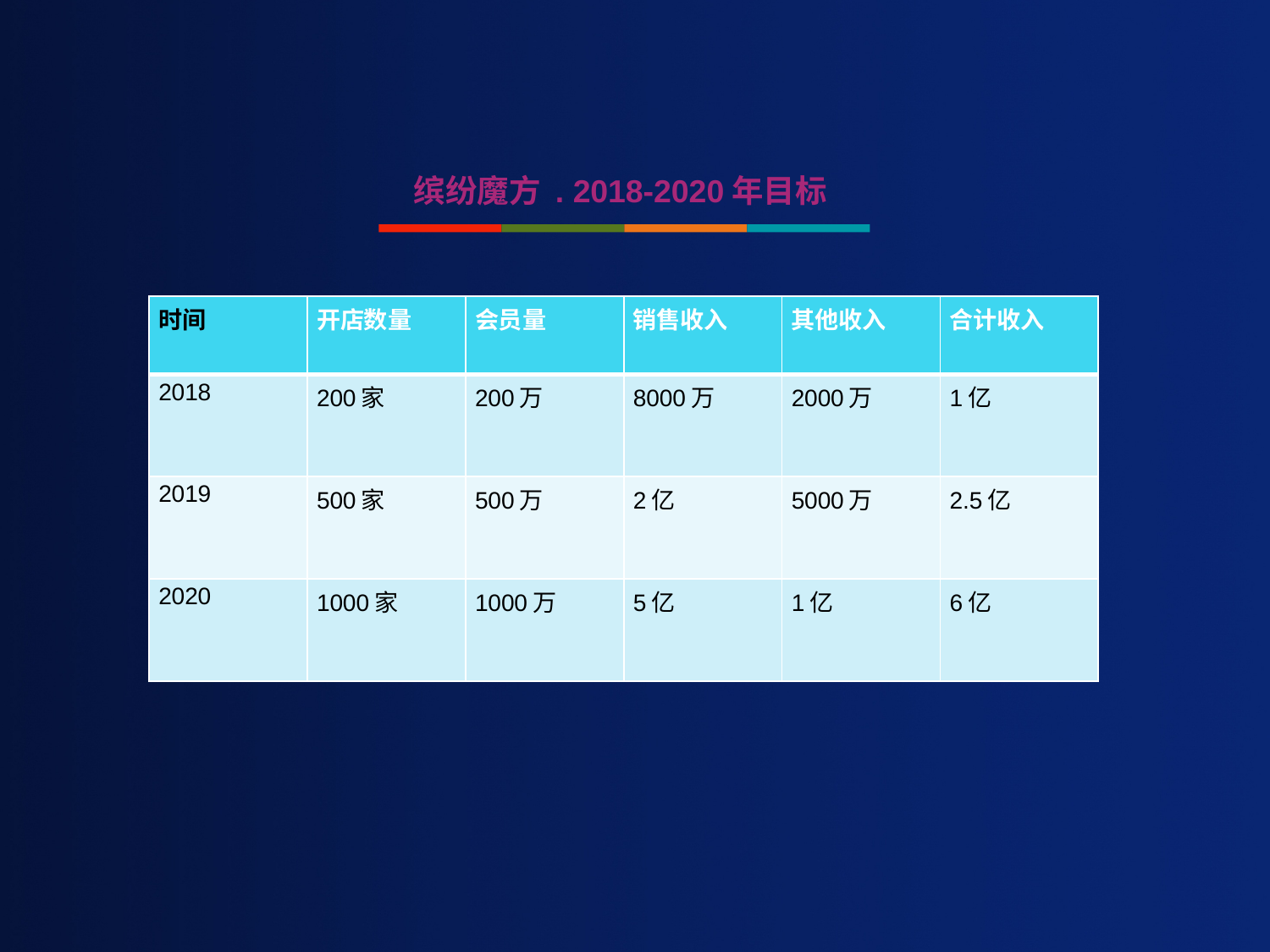

缤纷魔方 . 2018-2020年目标

| 时间 | 开店数量 | 会员量 | 销售收入 | 其他收入 | 合计收入 |
| --- | --- | --- | --- | --- | --- |
| 2018 | 200家 | 200万 | 8000万 | 2000万 | 1亿 |
| 2019 | 500家 | 500万 | 2亿 | 5000万 | 2.5亿 |
| 2020 | 1000家 | 1000万 | 5亿 | 1亿 | 6亿 |